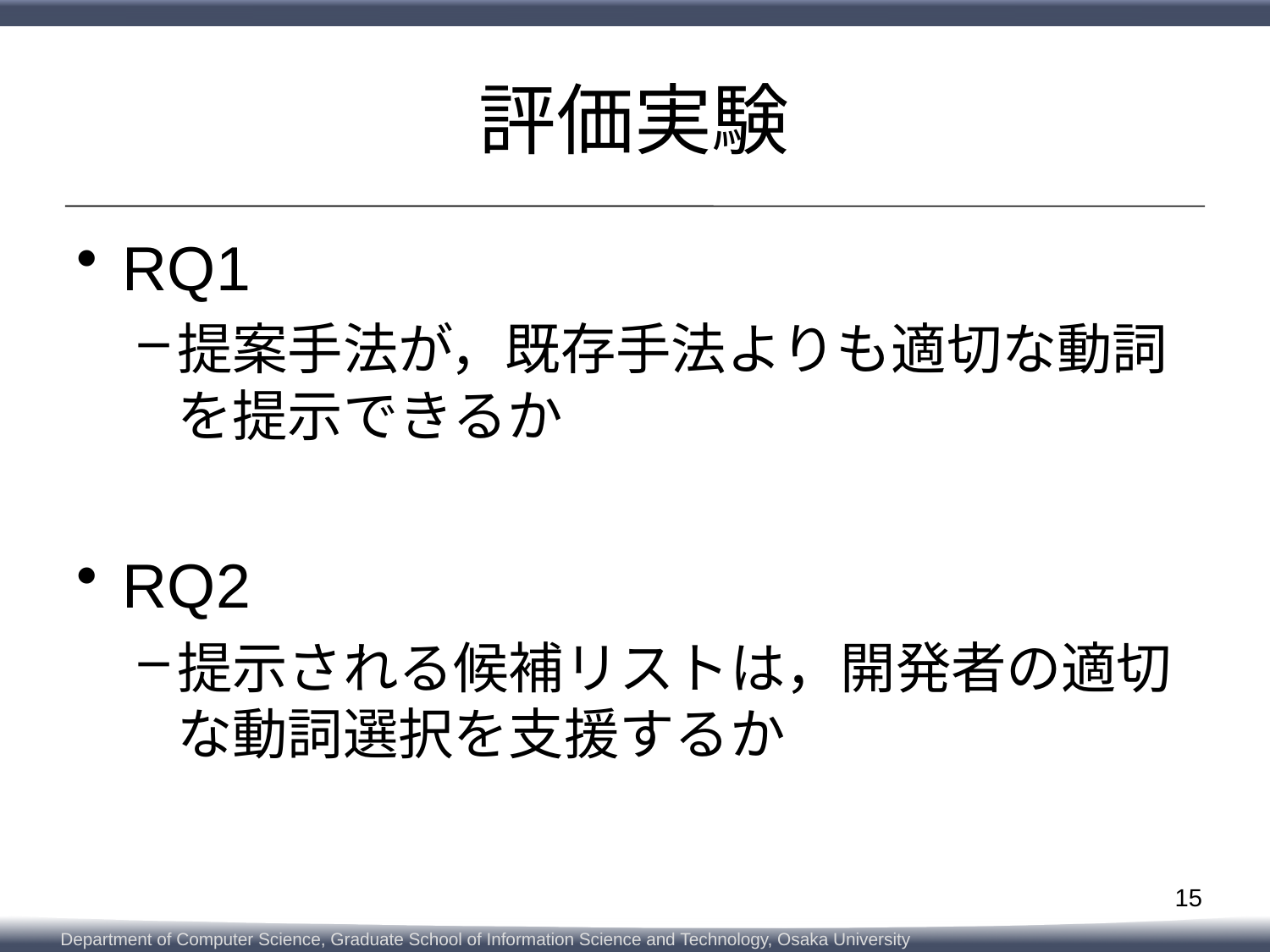

# 評価実験
RQ1
提案手法が，既存手法よりも適切な動詞を提示できるか

RQ2
提示される候補リストは，開発者の適切な動詞選択を支援するか
15